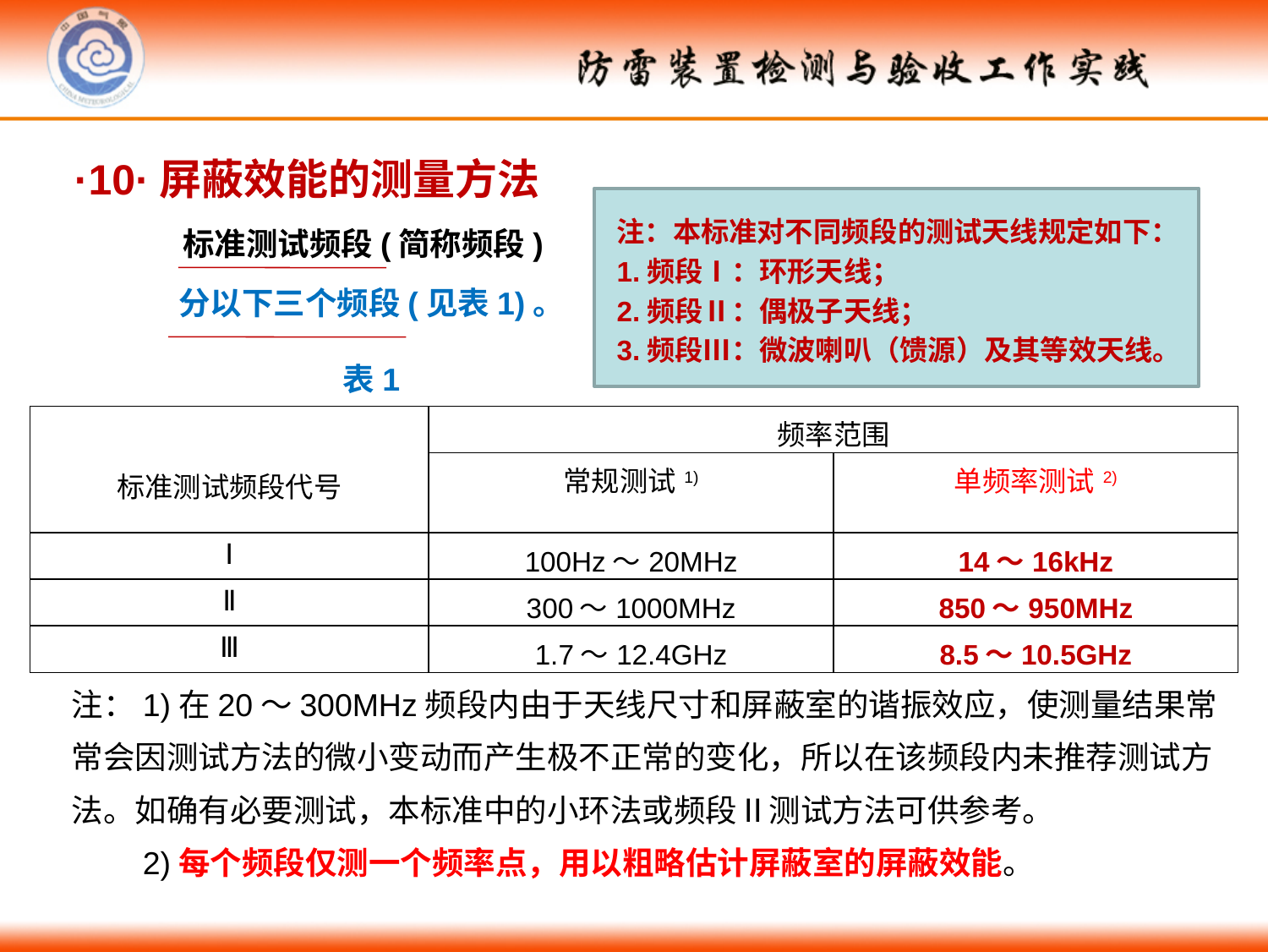

·10·屏蔽效能的测量方法

注：本标准对不同频段的测试天线规定如下：
1.频段Ⅰ：环形天线；
2.频段Ⅱ：偶极子天线；
3.频段Ⅲ：微波喇叭（馈源）及其等效天线。
标准测试频段(简称频段)
分以下三个频段(见表1)。

表1
| 标准测试频段代号 | 频率范围 |  |
| --- | --- | --- |
|  | 常规测试1) | 单频率测试2) |
| Ⅰ | 100Hz～20MHz | 14～16kHz |
| Ⅱ | 300～1000MHz | 850～950MHz |
| Ⅲ | 1.7～12.4GHz | 8.5～10.5GHz |
注：1)在20～300MHz频段内由于天线尺寸和屏蔽室的谐振效应，使测量结果常常会因测试方法的微小变动而产生极不正常的变化，所以在该频段内未推荐测试方法。如确有必要测试，本标准中的小环法或频段Ⅱ测试方法可供参考。
　　2)每个频段仅测一个频率点，用以粗略估计屏蔽室的屏蔽效能。